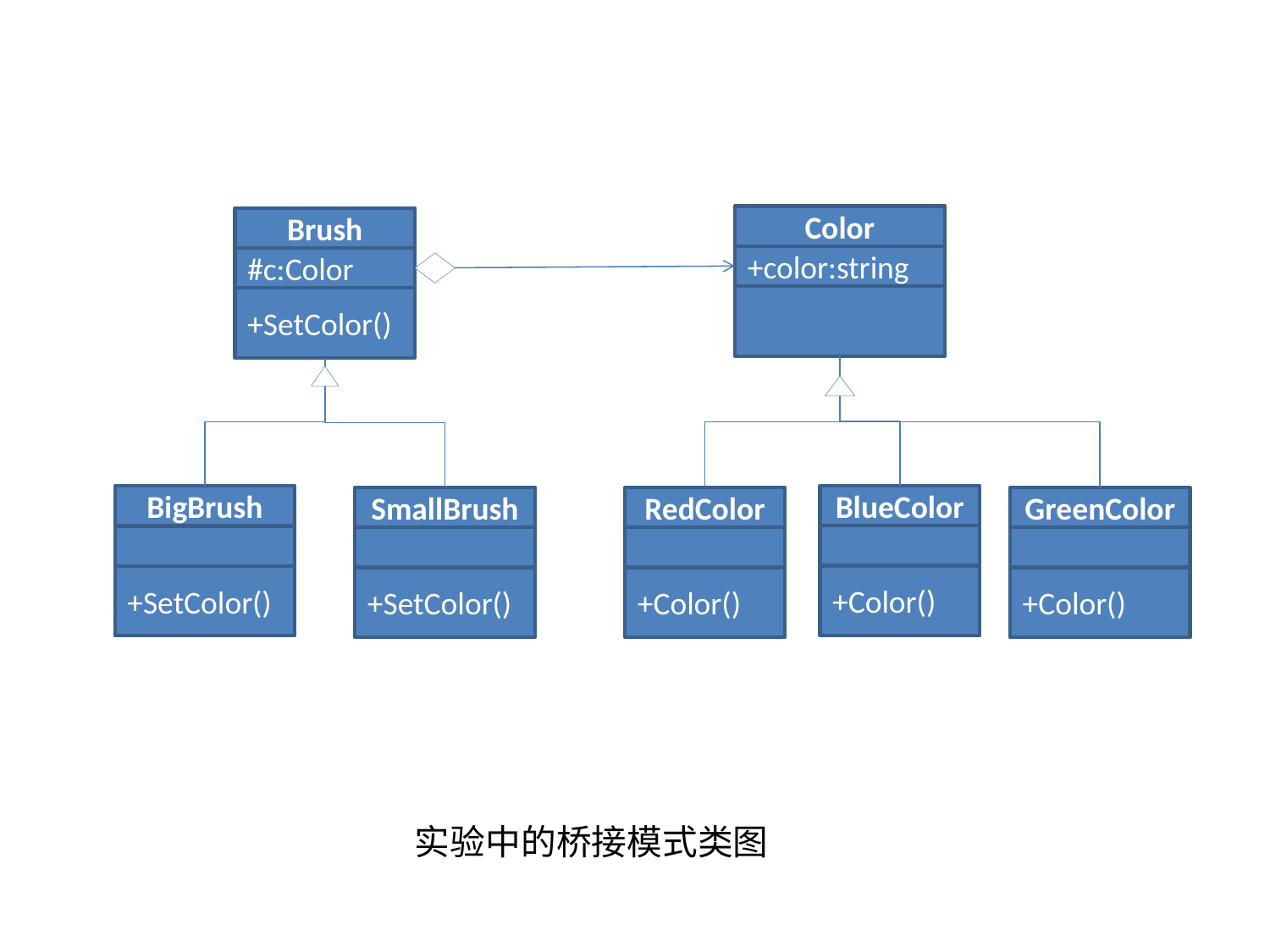

Color
+color:string

Brush
#c:Color
+SetColor()

BlueColor

+Color()
BigBrush

+SetColor()
SmallBrush

+SetColor()
RedColor

+Color()
GreenColor

+Color()
实验中的桥接模式类图